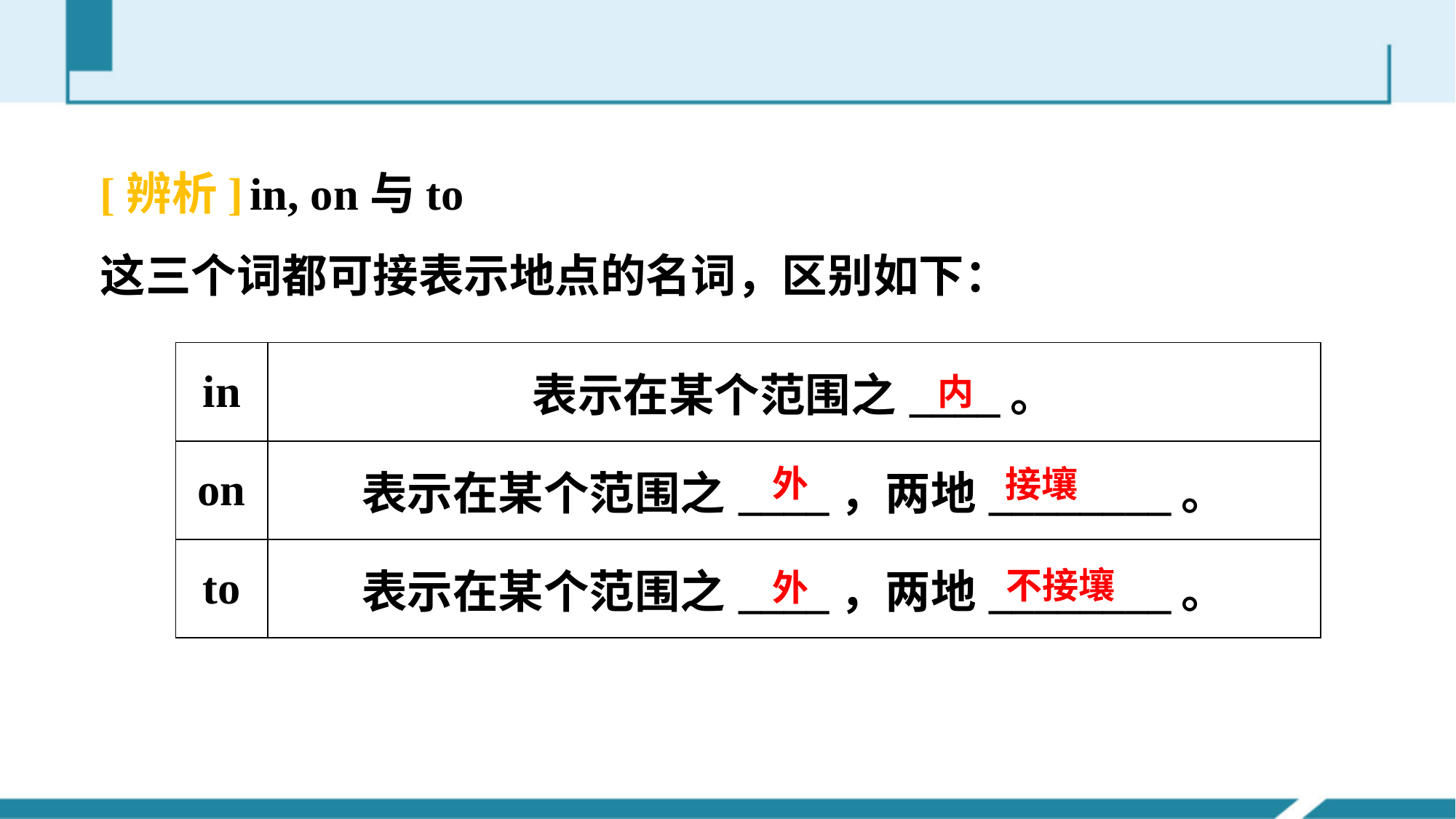

[辨析] in, on与to
这三个词都可接表示地点的名词，区别如下：
| in | 表示在某个范围之\_\_\_\_。 |
| --- | --- |
| on | 表示在某个范围之\_\_\_\_，两地\_\_\_\_\_\_\_\_。 |
| to | 表示在某个范围之\_\_\_\_，两地\_\_\_\_\_\_\_\_。 |
内
外
接壤
不接壤
外